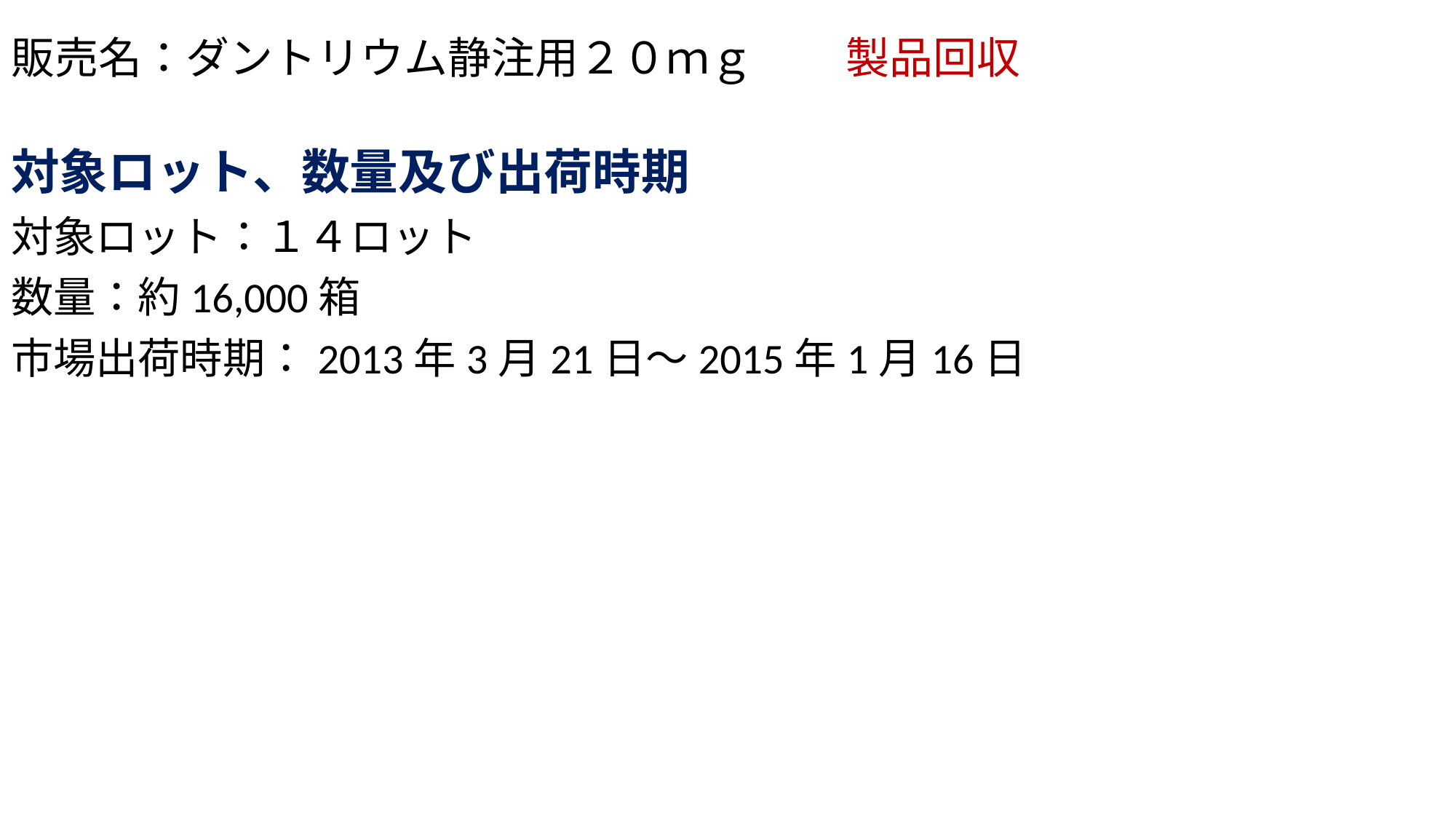

# 販売名：ダントリウム静注用２０ｍｇ　     製品回収
対象ロット、数量及び出荷時期
対象ロット：１４ロット
数量：約16,000箱
市場出荷時期：2013年3月21日～2015年1月16日